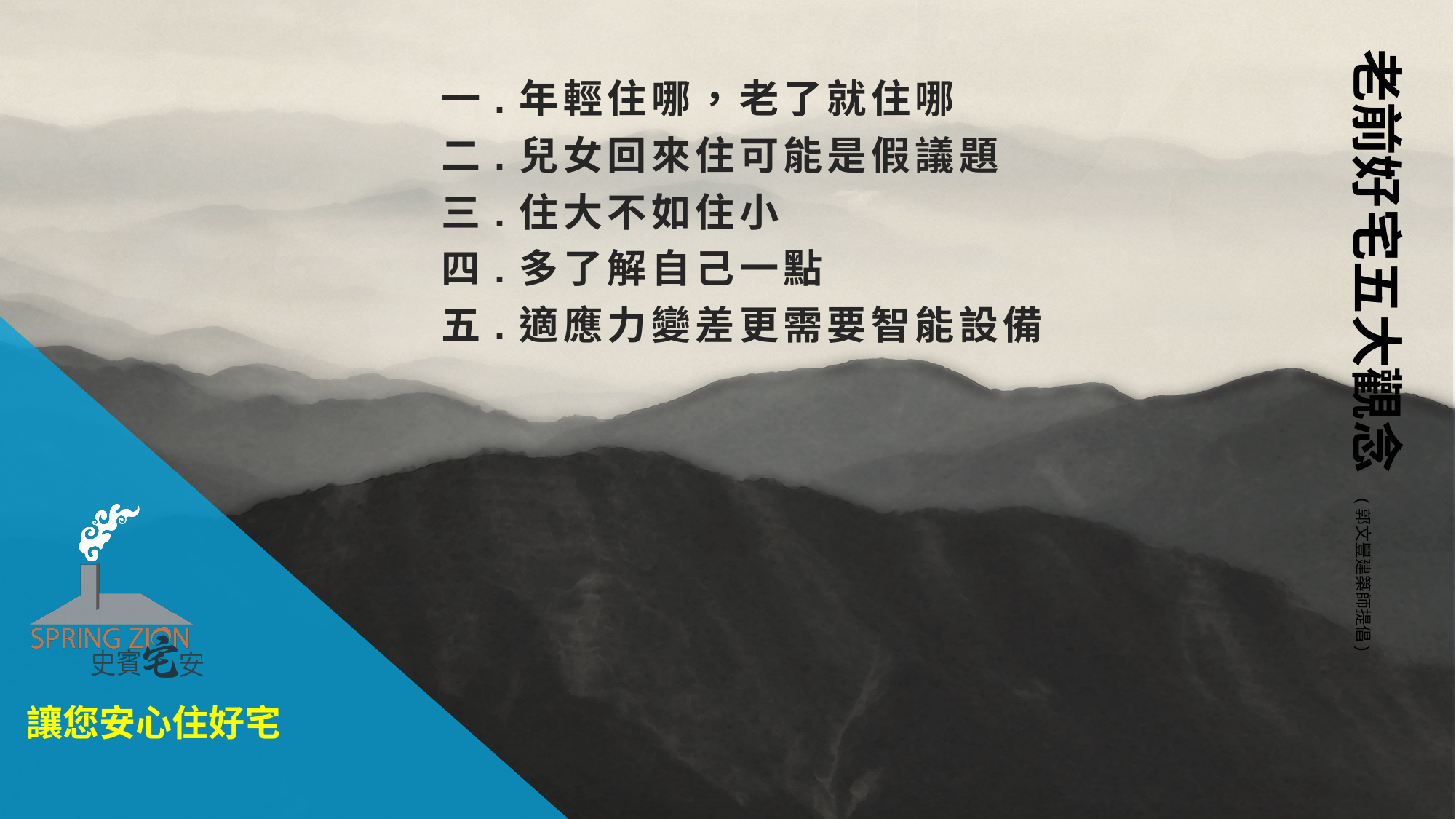

老前好宅五大觀念 (郭文豐建築師提倡)
一.年輕住哪，老了就住哪
二.兒女回來住可能是假議題
三.住大不如住小
四.多了解自己一點
五.適應力變差更需要智能設備